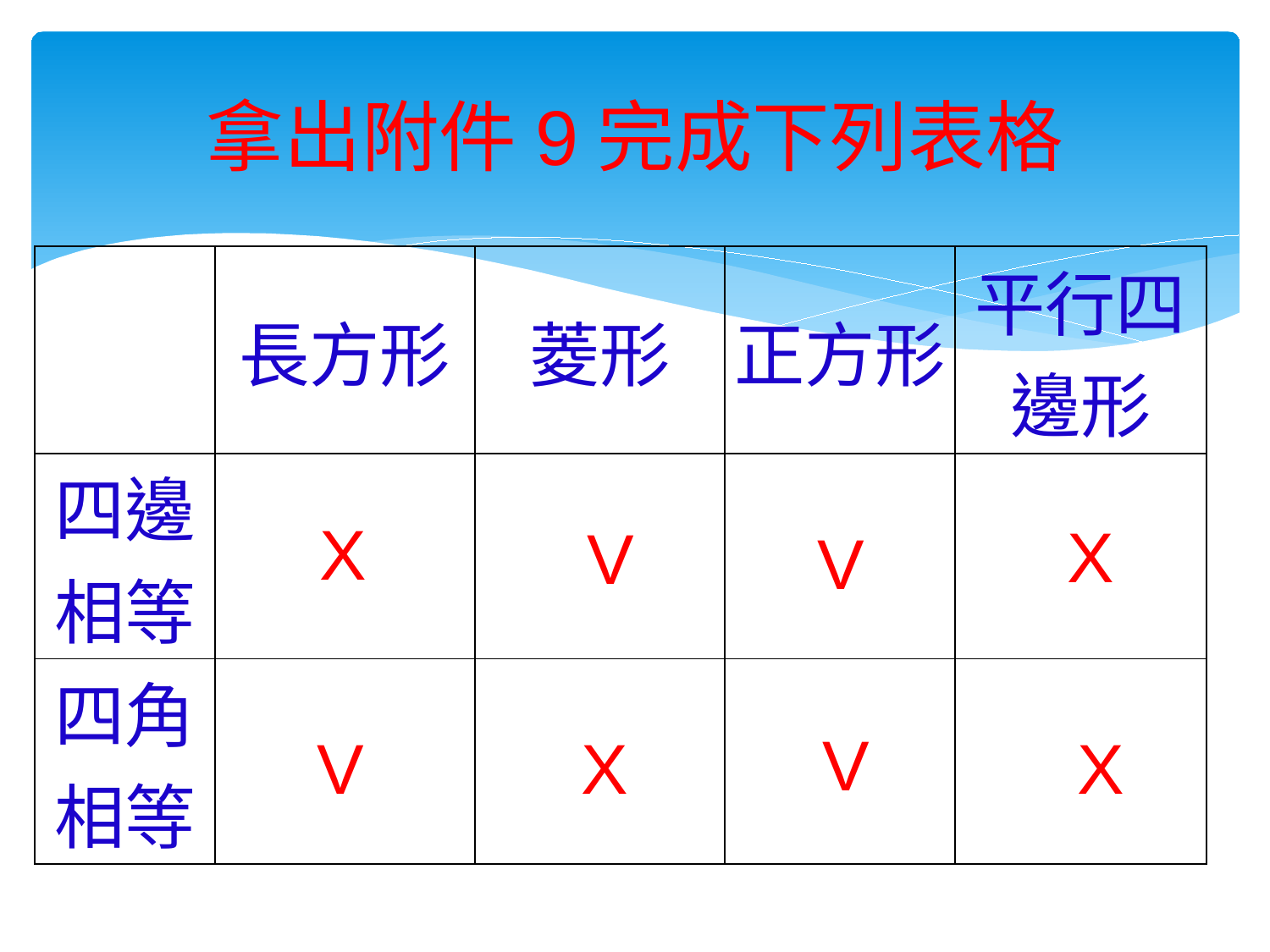

# 拿出附件9完成下列表格
|  | 長方形 | 菱形 | 正方形 | 平行四邊形 |
| --- | --- | --- | --- | --- |
| 四邊相等 |  |  |  |  |
| 四角相等 |  |  |  |  |
X
X
V
V
V
V
X
X